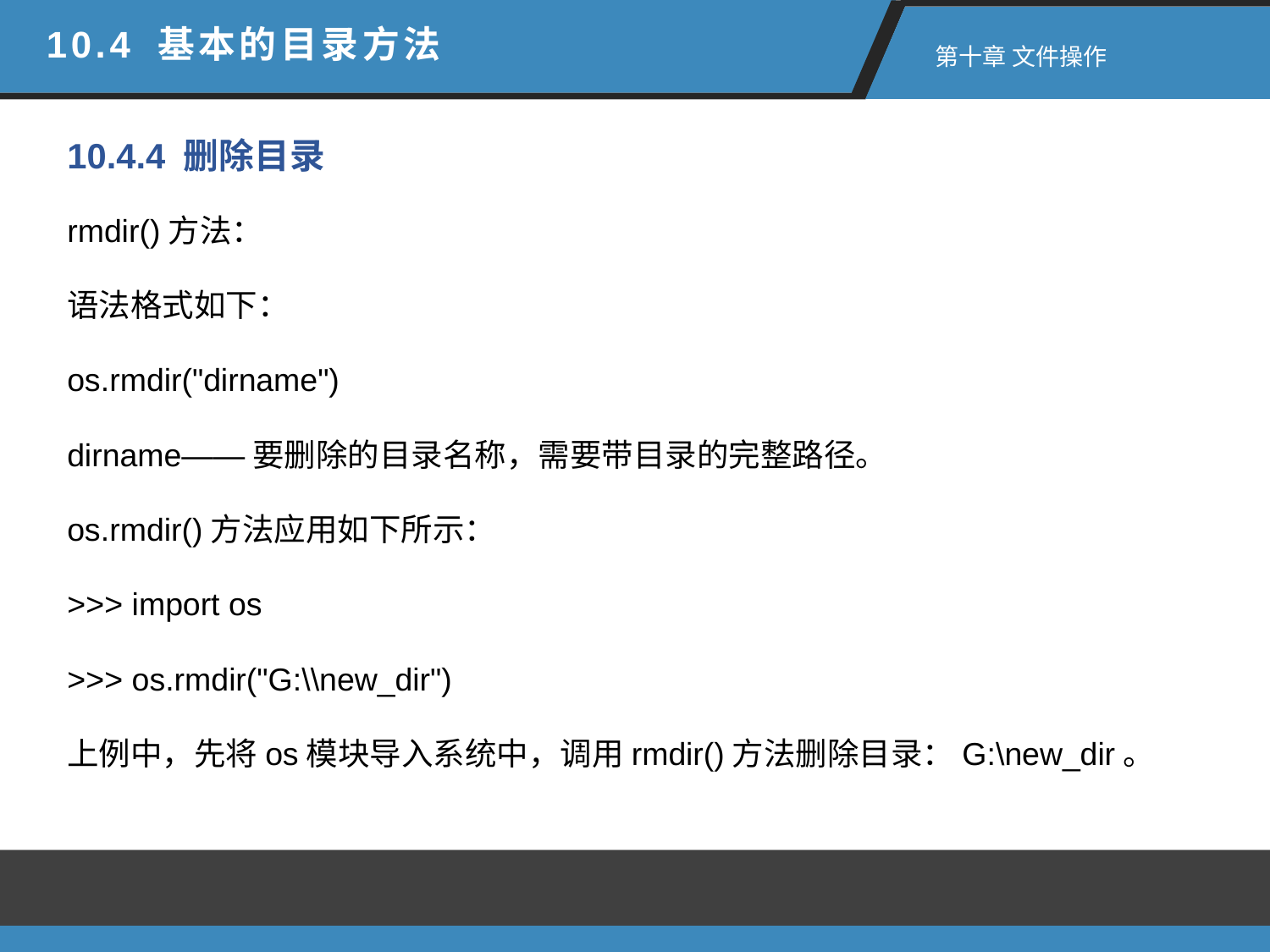

10.4 基本的目录方法
  第十章 文件操作
10.4.4 删除目录
rmdir()方法：
语法格式如下：
os.rmdir("dirname")
dirname——要删除的目录名称，需要带目录的完整路径。
os.rmdir()方法应用如下所示：
>>> import os
>>> os.rmdir("G:\\new_dir")
上例中，先将os模块导入系统中，调用rmdir()方法删除目录：G:\new_dir。